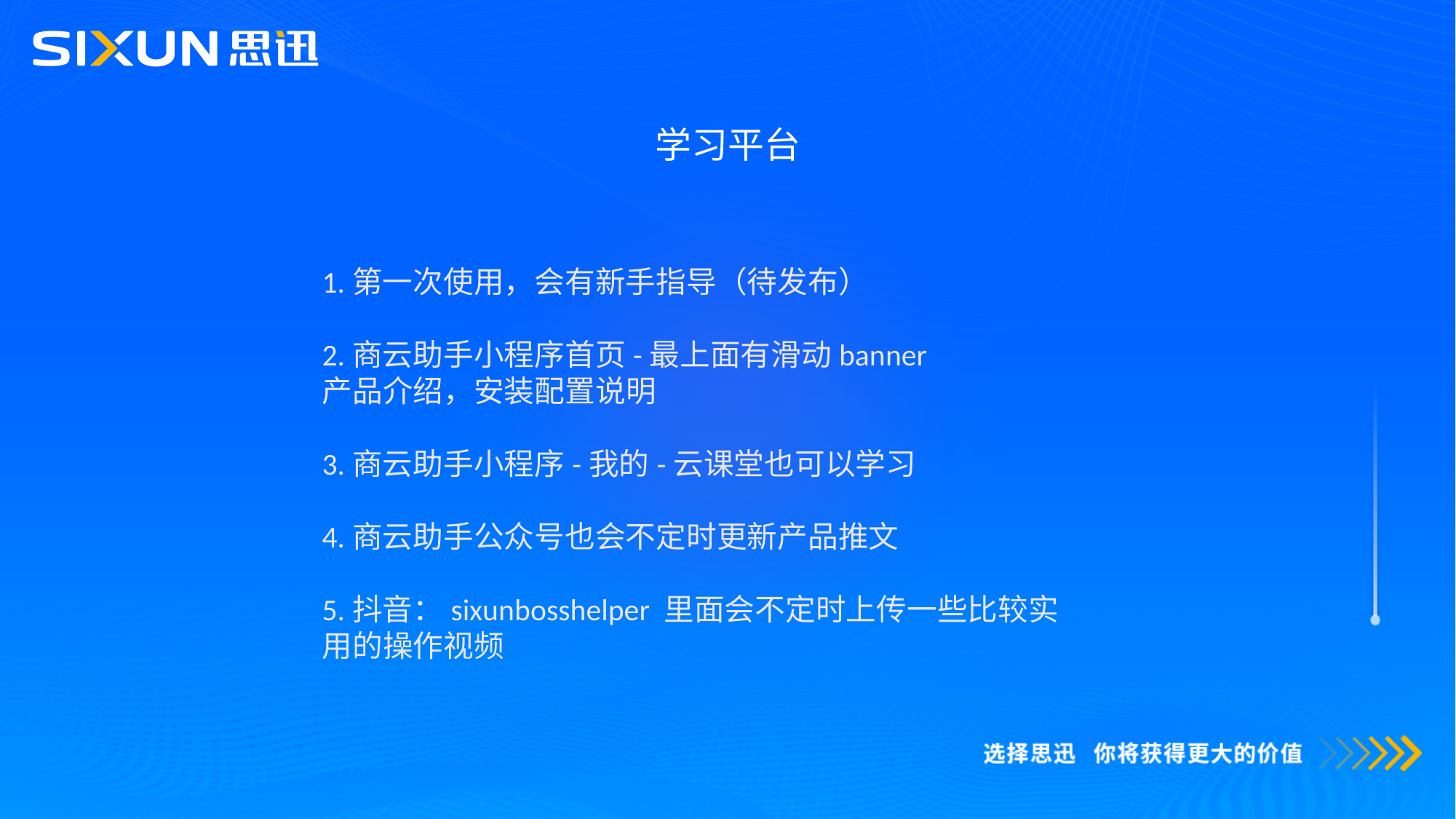

学习平台
1.第一次使用，会有新手指导（待发布）

2.商云助手小程序首页-最上面有滑动banner
产品介绍，安装配置说明

3.商云助手小程序-我的-云课堂也可以学习

4.商云助手公众号也会不定时更新产品推文

5.抖音：sixunbosshelper 里面会不定时上传一些比较实用的操作视频